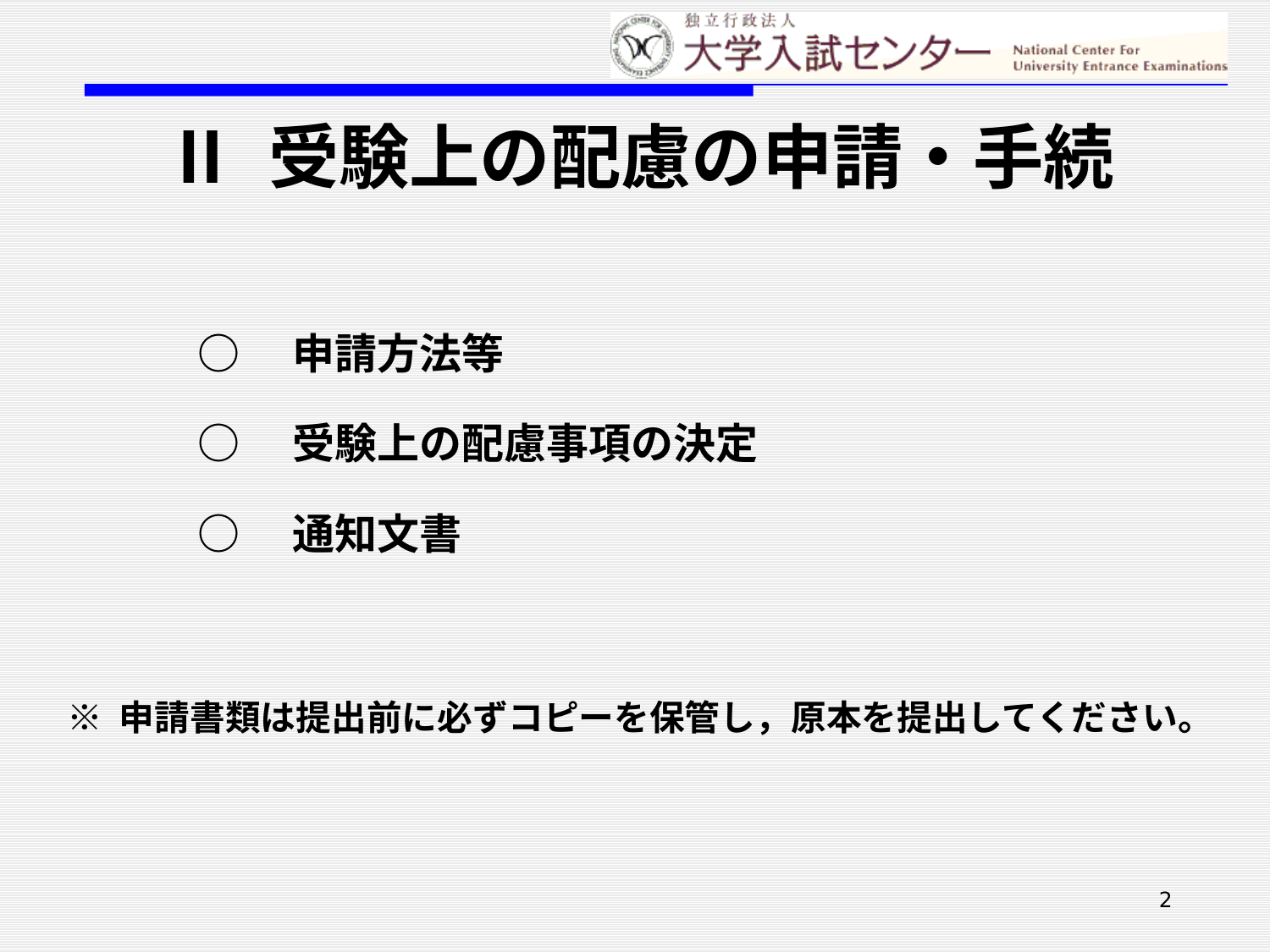

Ⅱ 受験上の配慮の申請・手続
○　申請方法等
○　受験上の配慮事項の決定
○　通知文書
※ 申請書類は提出前に必ずコピーを保管し，原本を提出してください。
2